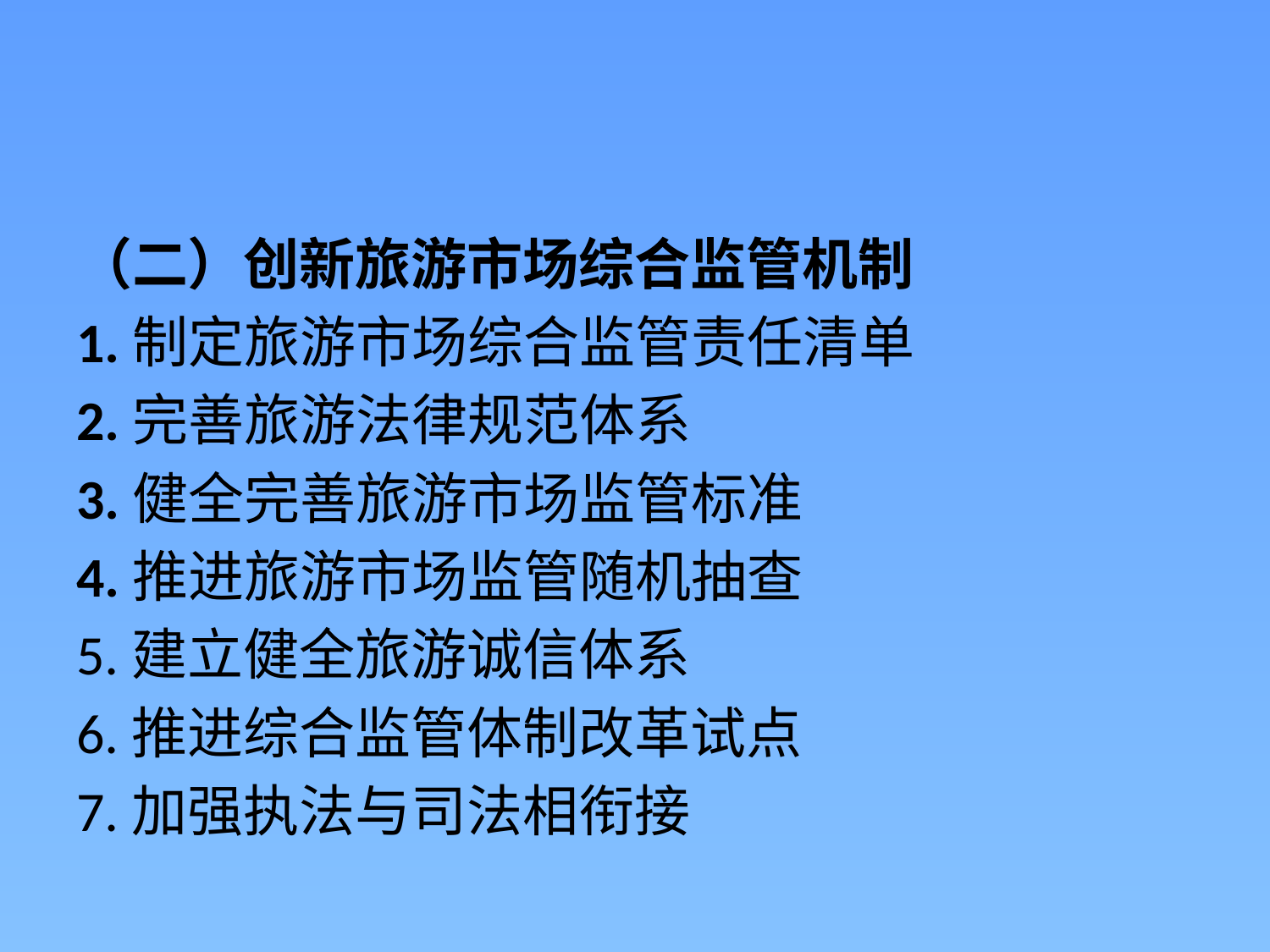

#
（二）创新旅游市场综合监管机制
1.制定旅游市场综合监管责任清单
2.完善旅游法律规范体系
3.健全完善旅游市场监管标准
4.推进旅游市场监管随机抽查
5.建立健全旅游诚信体系
6.推进综合监管体制改革试点
7.加强执法与司法相衔接